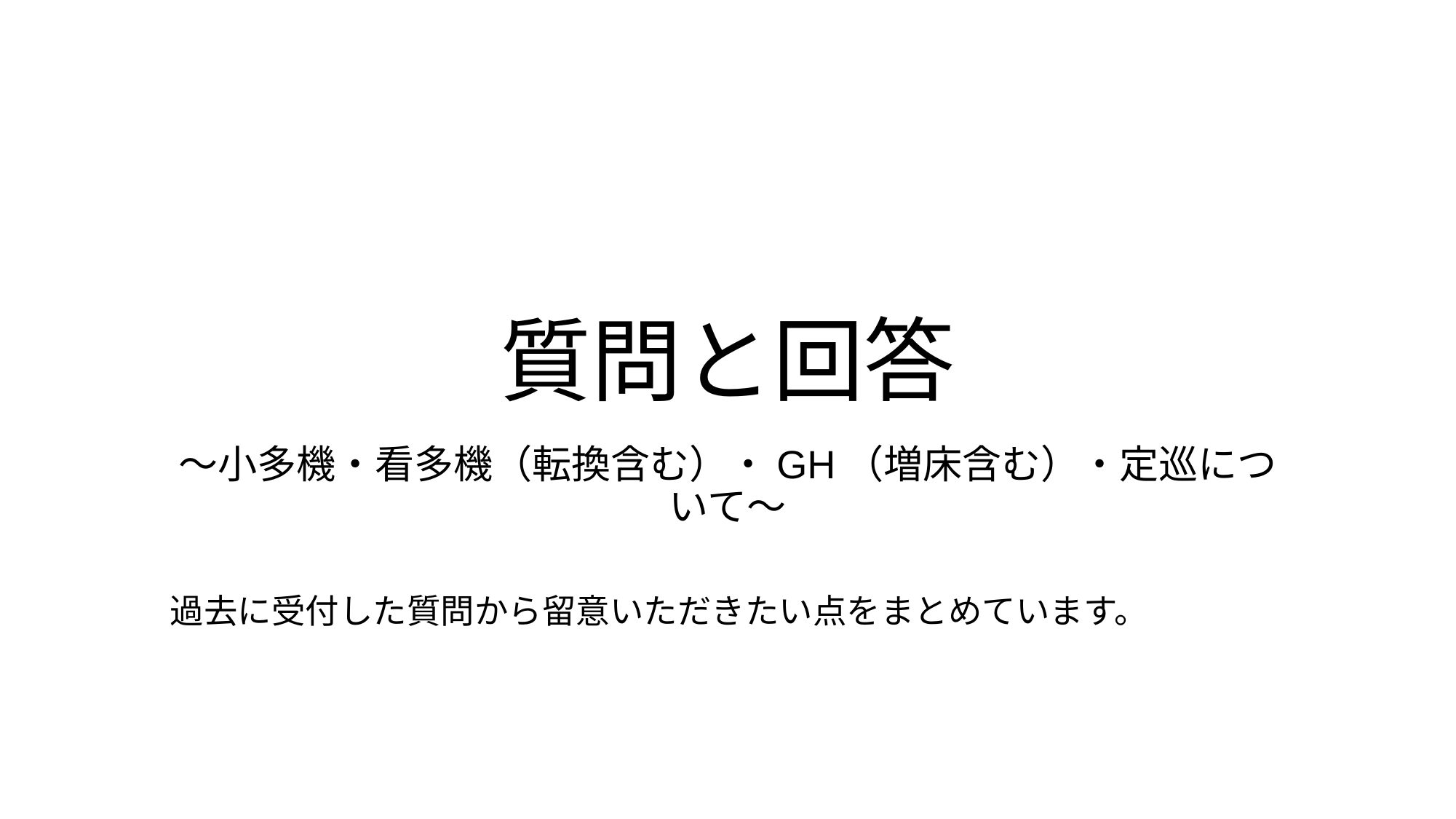

# 質問と回答
～小多機・看多機（転換含む）・GH（増床含む）・定巡について～

過去に受付した質問から留意いただきたい点をまとめています。